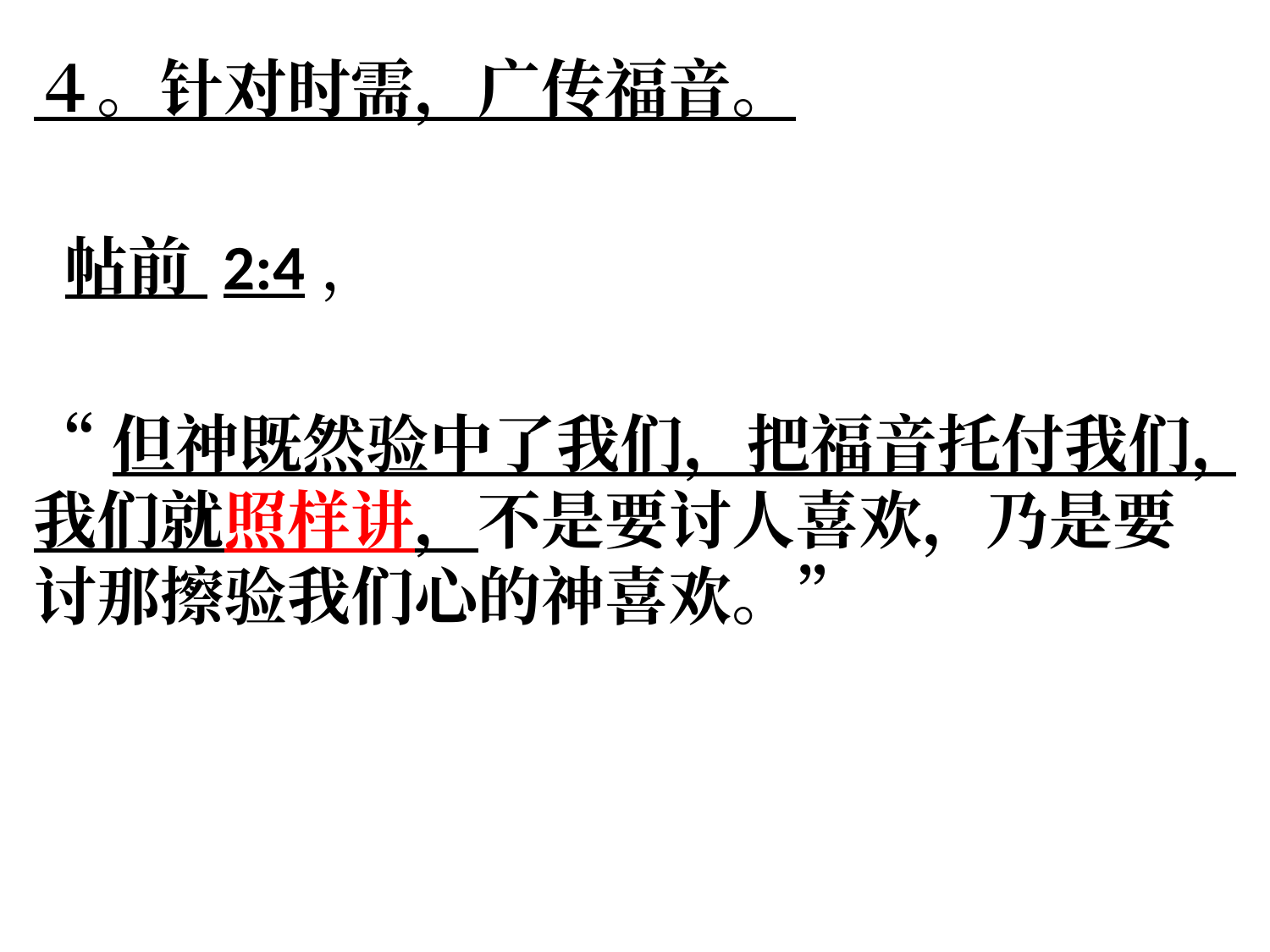

４。针对时需，广传福音。

 帖前 2:4，

“但神既然验中了我们，把福音托付我们，我们就照样讲，不是要讨人喜欢，乃是要讨那擦验我们心的神喜欢。”